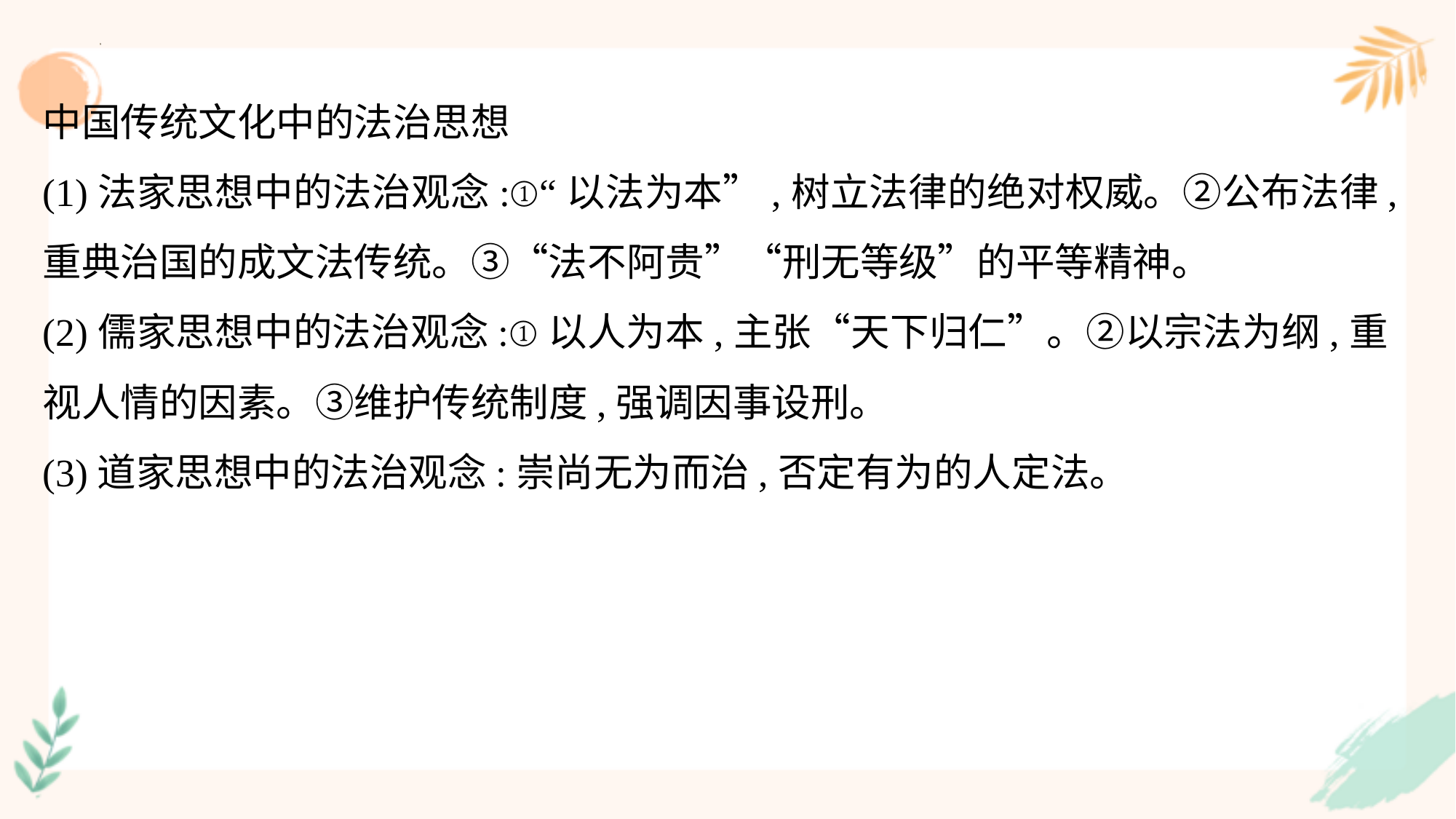

中国传统文化中的法治思想
(1)法家思想中的法治观念:①“以法为本”,树立法律的绝对权威。②公布法律,重典治国的成文法传统。③“法不阿贵”“刑无等级”的平等精神。
(2)儒家思想中的法治观念:①以人为本,主张“天下归仁”。②以宗法为纲,重视人情的因素。③维护传统制度,强调因事设刑。
(3)道家思想中的法治观念:崇尚无为而治,否定有为的人定法。